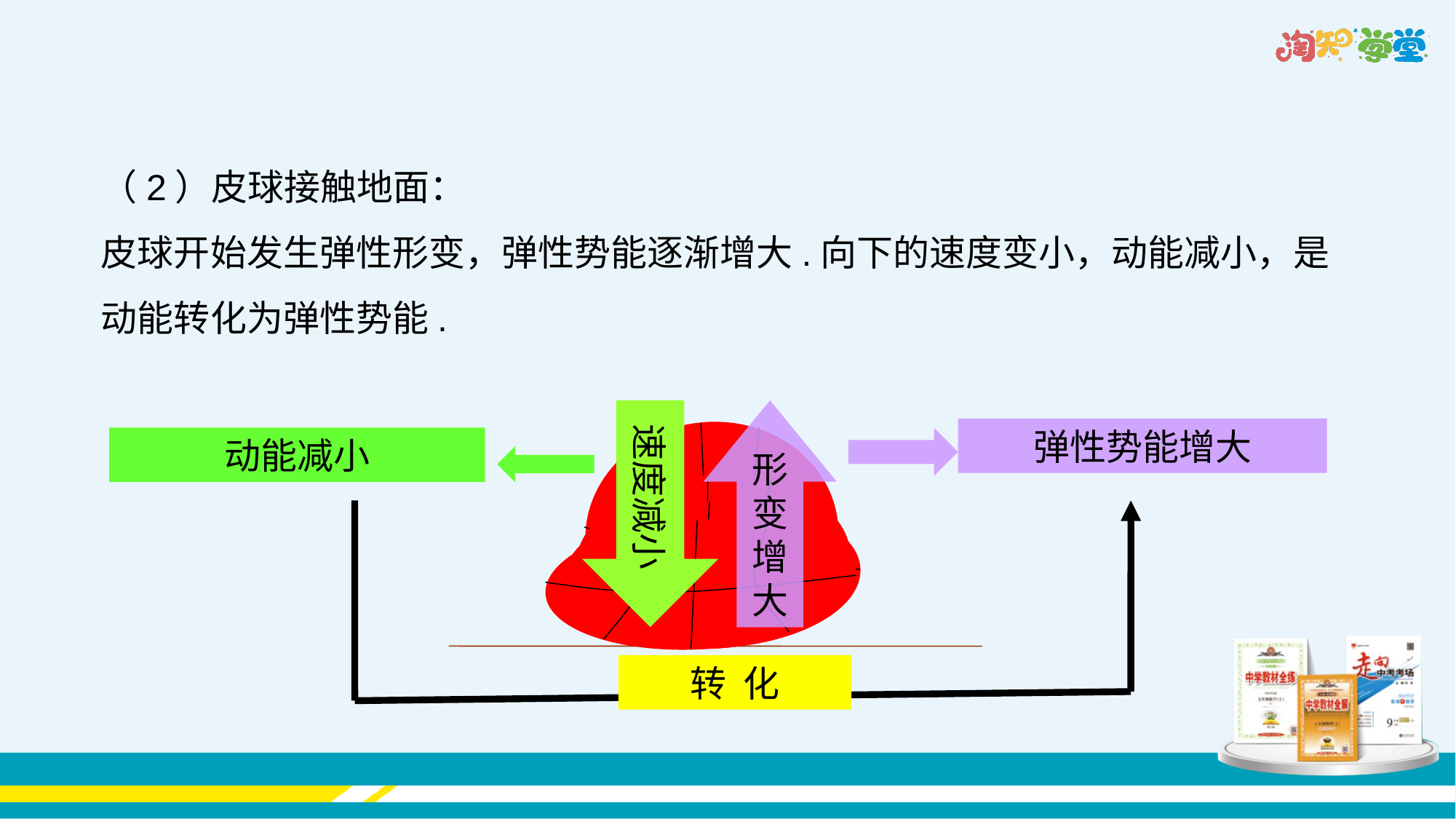

（2）皮球接触地面：
皮球开始发生弹性形变，弹性势能逐渐增大.向下的速度变小，动能减小，是动能转化为弹性势能.
速度减小
形变增大
弹性势能增大

动能减小

转  化